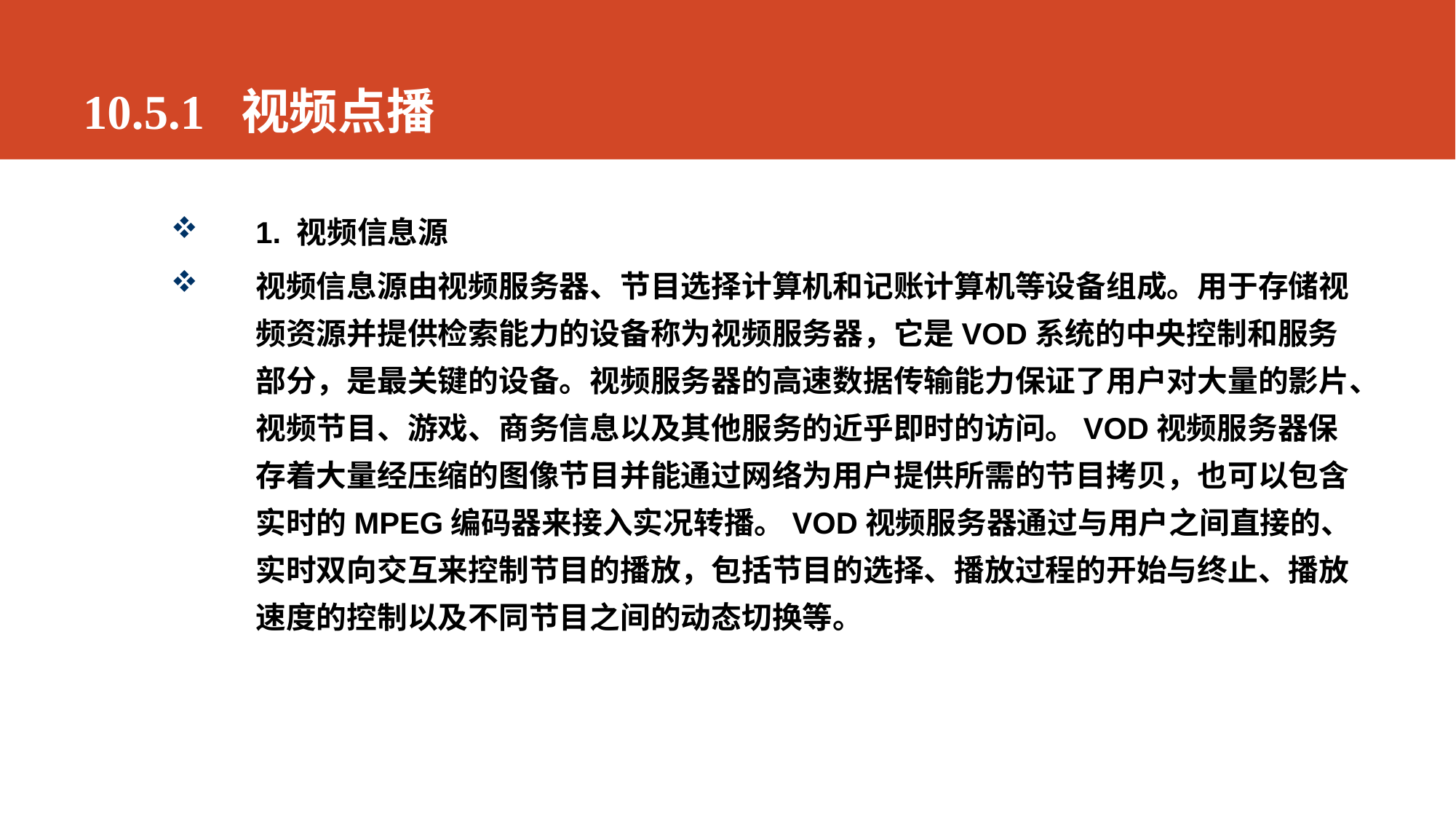

# 10.5.1  视频点播
1. 视频信息源
视频信息源由视频服务器、节目选择计算机和记账计算机等设备组成。用于存储视频资源并提供检索能力的设备称为视频服务器，它是VOD系统的中央控制和服务部分，是最关键的设备。视频服务器的高速数据传输能力保证了用户对大量的影片、视频节目、游戏、商务信息以及其他服务的近乎即时的访问。VOD视频服务器保存着大量经压缩的图像节目并能通过网络为用户提供所需的节目拷贝，也可以包含实时的MPEG编码器来接入实况转播。VOD视频服务器通过与用户之间直接的、实时双向交互来控制节目的播放，包括节目的选择、播放过程的开始与终止、播放速度的控制以及不同节目之间的动态切换等。